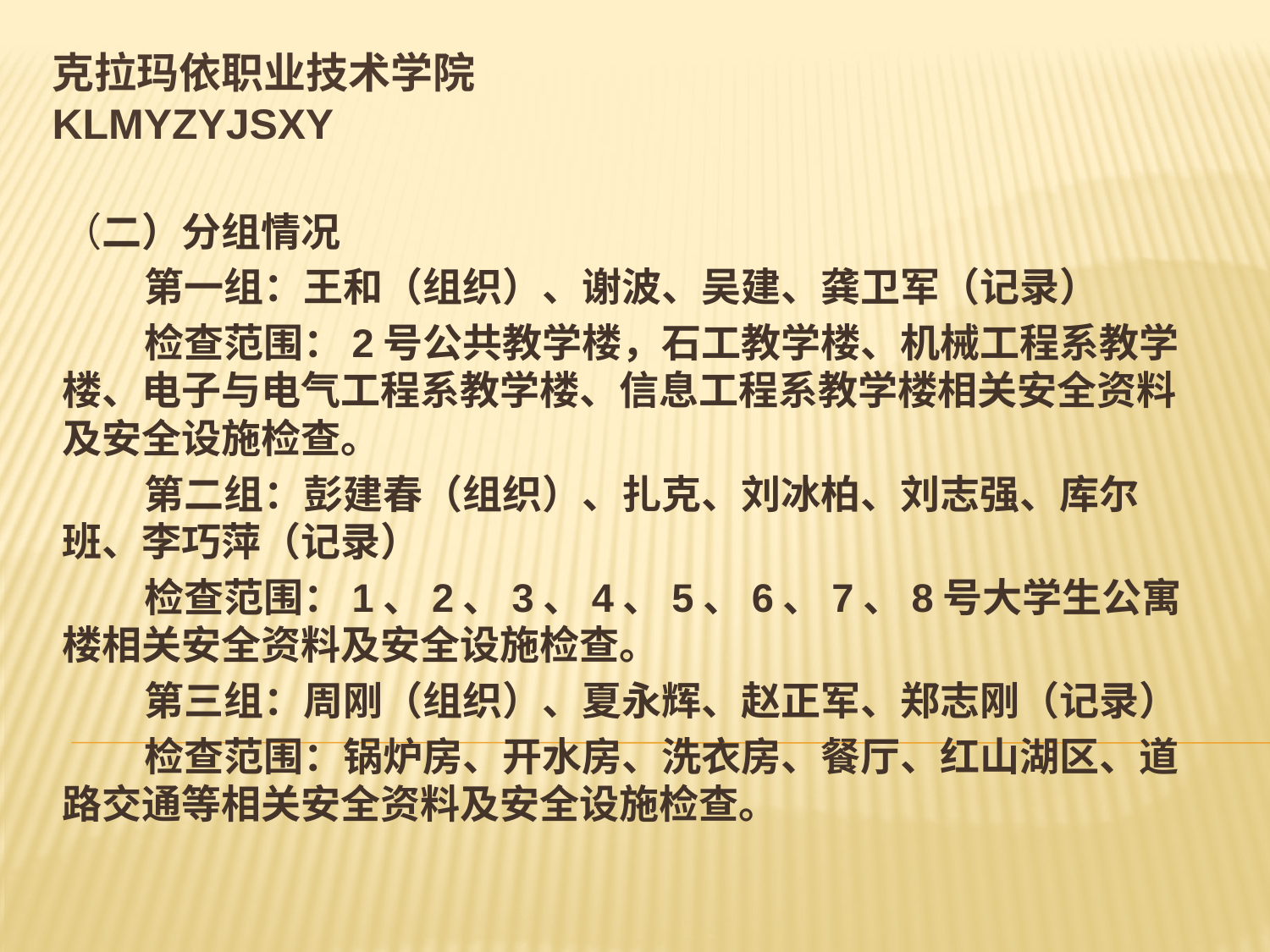

# 克拉玛依职业技术学院klmyzyjsxy
（二）分组情况
        第一组：王和（组织）、谢波、吴建、龚卫军（记录）
        检查范围：2号公共教学楼，石工教学楼、机械工程系教学楼、电子与电气工程系教学楼、信息工程系教学楼相关安全资料及安全设施检查。
        第二组：彭建春（组织）、扎克、刘冰柏、刘志强、库尔班、李巧萍（记录）
        检查范围：1、2、3、4、5、6、7、8号大学生公寓楼相关安全资料及安全设施检查。
        第三组：周刚（组织）、夏永辉、赵正军、郑志刚（记录）
        检查范围：锅炉房、开水房、洗衣房、餐厅、红山湖区、道路交通等相关安全资料及安全设施检查。